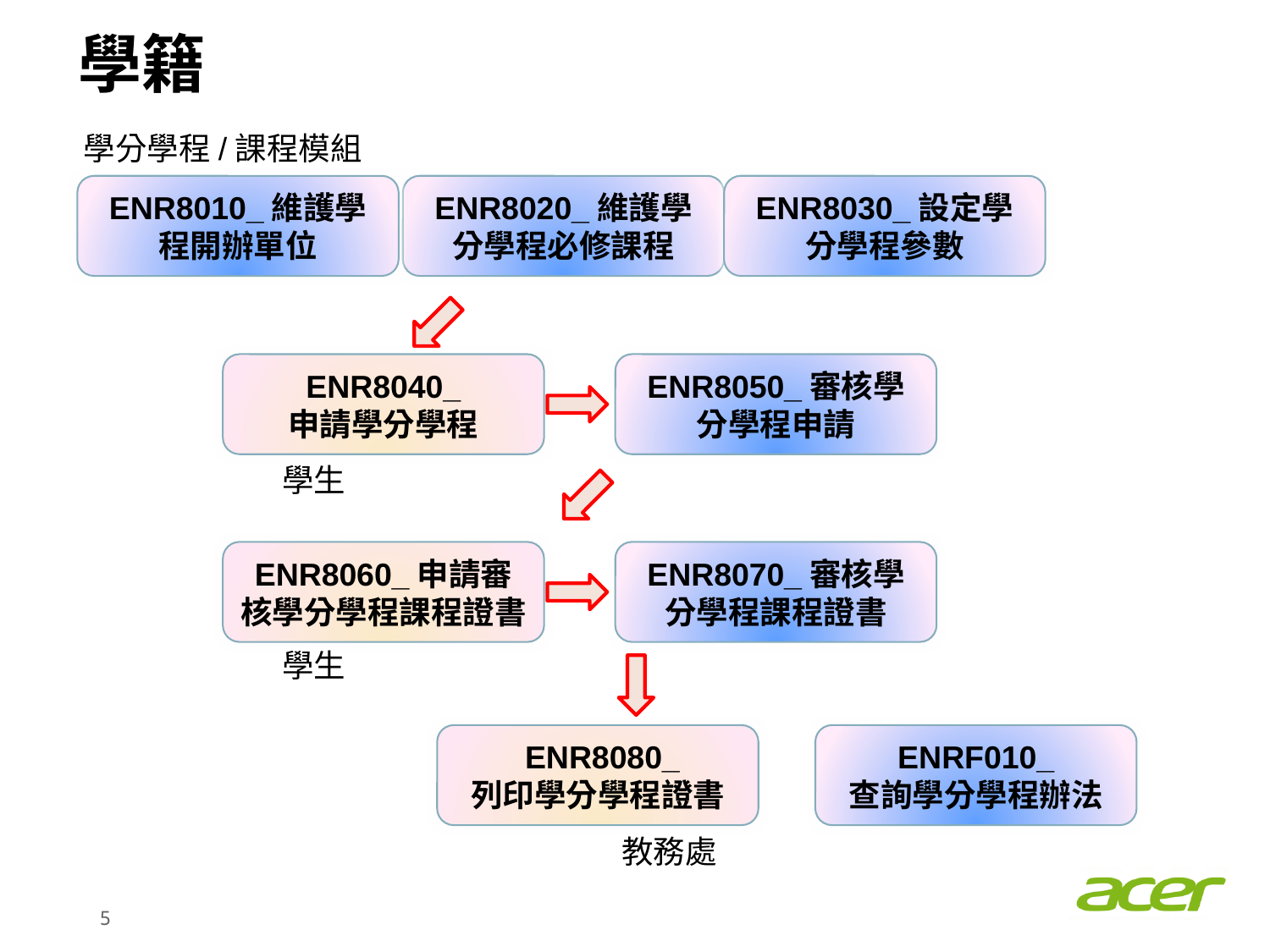

# 學籍
學分學程/課程模組
ENR8010_維護學程開辦單位
ENR8020_維護學分學程必修課程
ENR8030_設定學分學程參數

ENR8040_
申請學分學程
ENR8050_審核學分學程申請

學生

ENR8060_申請審核學分學程課程證書
ENR8070_審核學分學程課程證書

學生

 ENR8080_
列印學分學程證書
ENRF010_
查詢學分學程辦法
教務處
5